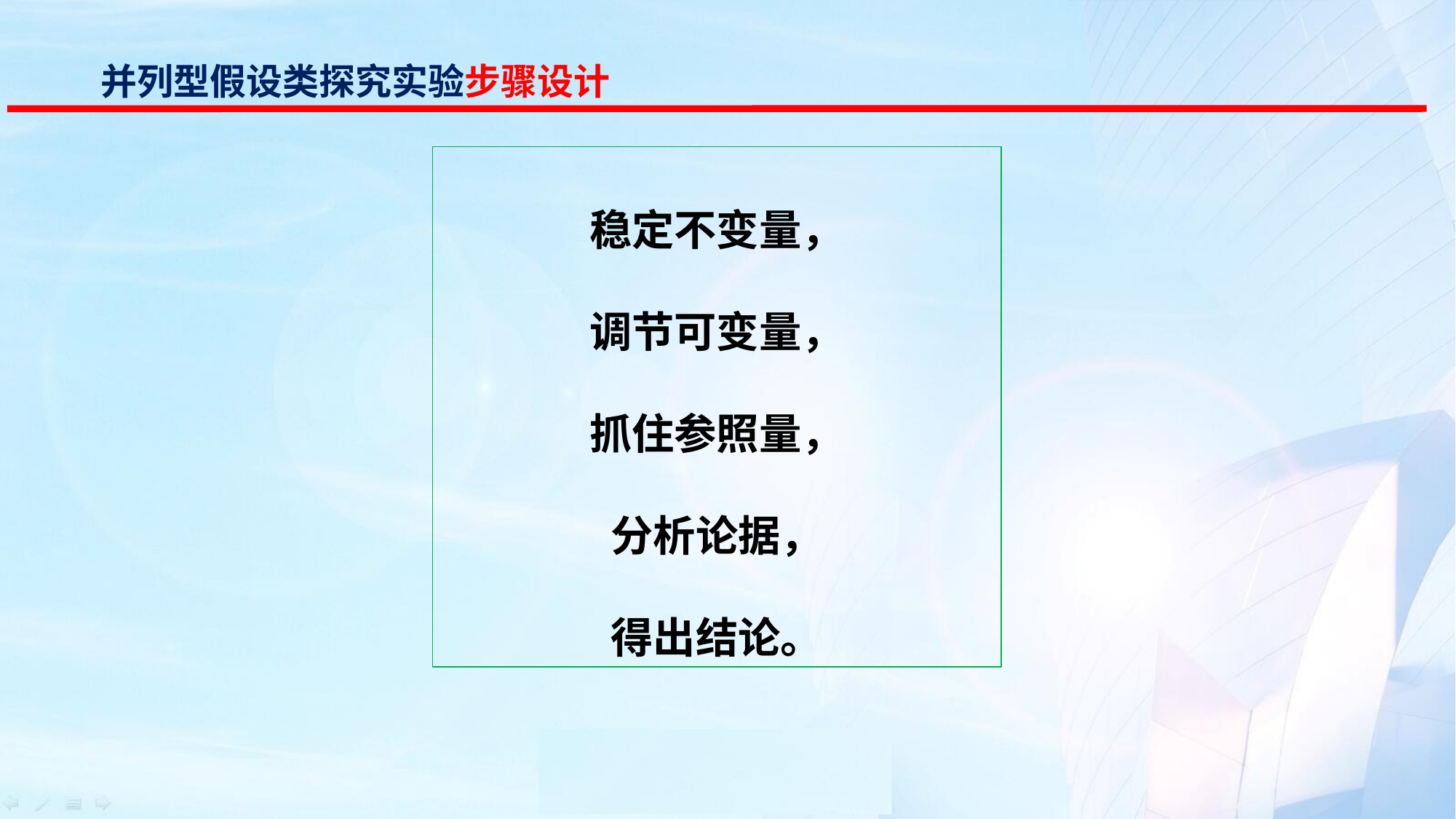

并列型假设类探究实验步骤设计
稳定不变量，
调节可变量，
抓住参照量，
分析论据，
得出结论。